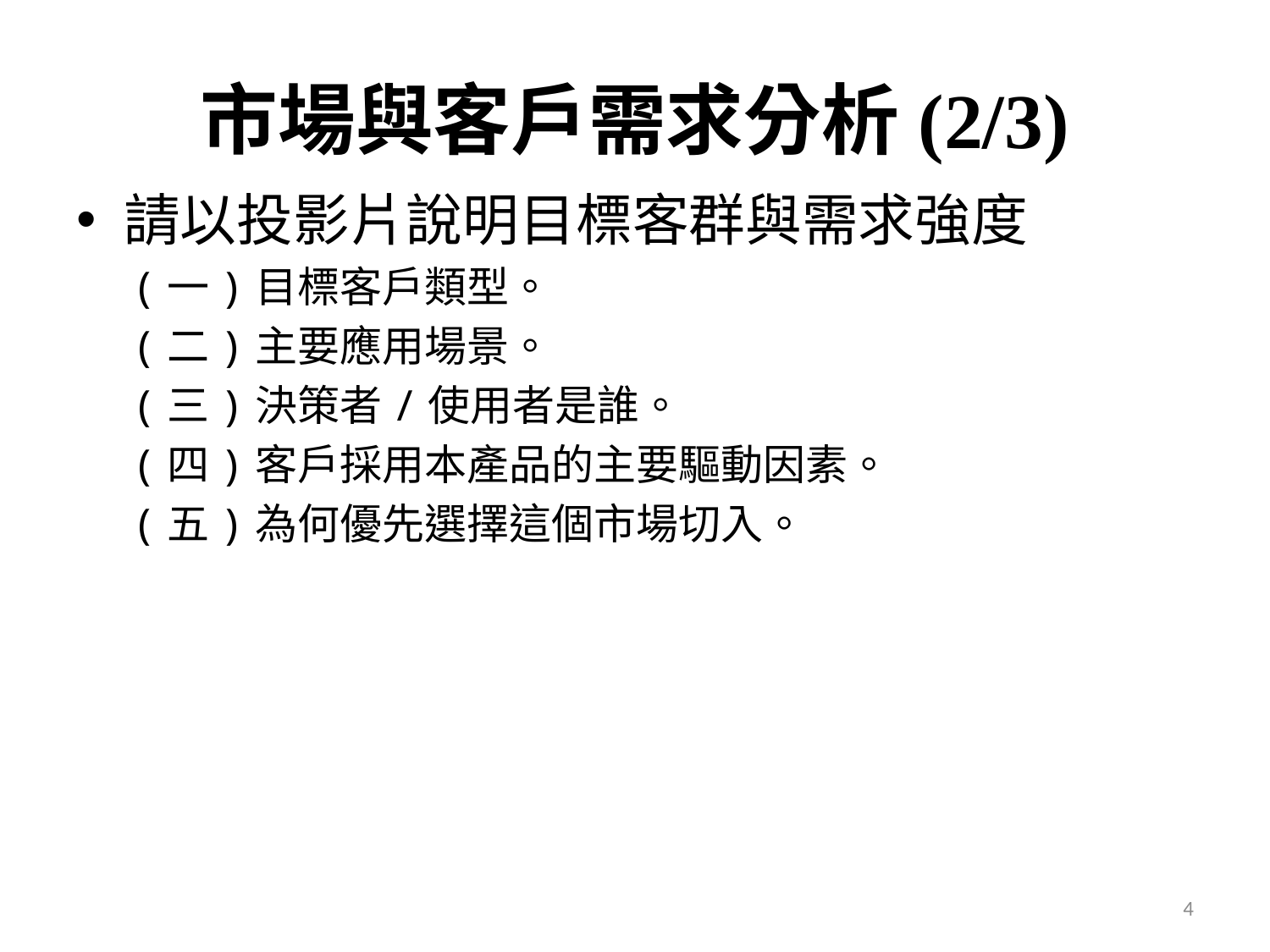

# 市場與客戶需求分析(2/3)
請以投影片說明目標客群與需求強度
(一)目標客戶類型。
(二)主要應用場景。
(三)決策者/使用者是誰。
(四)客戶採用本產品的主要驅動因素。
(五)為何優先選擇這個市場切入。
4